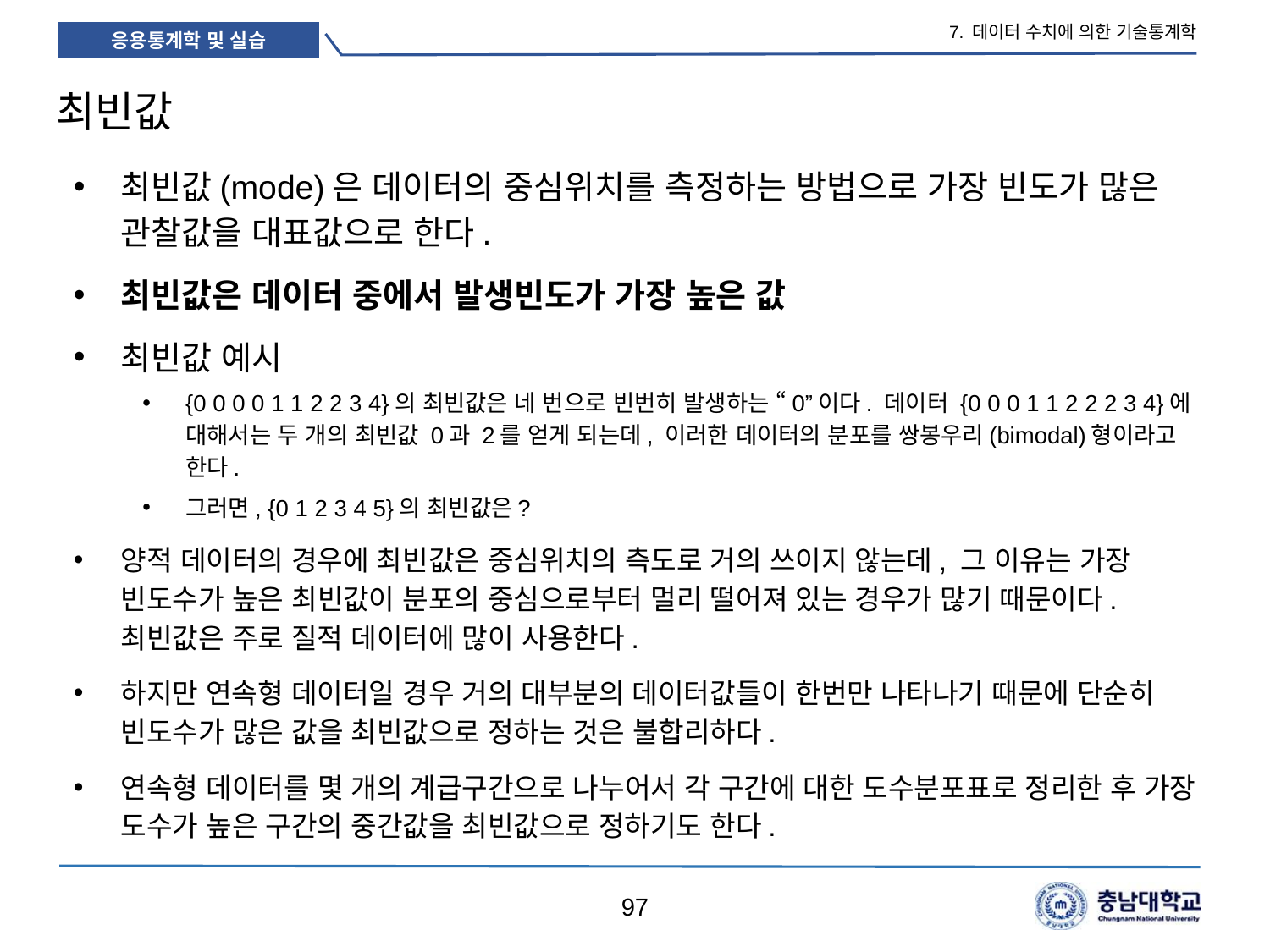

7. 데이터 수치에 의한 기술통계학
# 최빈값
최빈값(mode)은 데이터의 중심위치를 측정하는 방법으로 가장 빈도가 많은 관찰값을 대표값으로 한다.
최빈값은 데이터 중에서 발생빈도가 가장 높은 값
최빈값 예시
{0 0 0 0 1 1 2 2 3 4}의 최빈값은 네 번으로 빈번히 발생하는 “0”이다. 데이터 {0 0 0 1 1 2 2 2 3 4}에 대해서는 두 개의 최빈값 0과 2를 얻게 되는데, 이러한 데이터의 분포를 쌍봉우리(bimodal)형이라고 한다.
그러면, {0 1 2 3 4 5}의 최빈값은?
양적 데이터의 경우에 최빈값은 중심위치의 측도로 거의 쓰이지 않는데, 그 이유는 가장 빈도수가 높은 최빈값이 분포의 중심으로부터 멀리 떨어져 있는 경우가 많기 때문이다. 최빈값은 주로 질적 데이터에 많이 사용한다.
하지만 연속형 데이터일 경우 거의 대부분의 데이터값들이 한번만 나타나기 때문에 단순히 빈도수가 많은 값을 최빈값으로 정하는 것은 불합리하다.
연속형 데이터를 몇 개의 계급구간으로 나누어서 각 구간에 대한 도수분포표로 정리한 후 가장 도수가 높은 구간의 중간값을 최빈값으로 정하기도 한다.
97